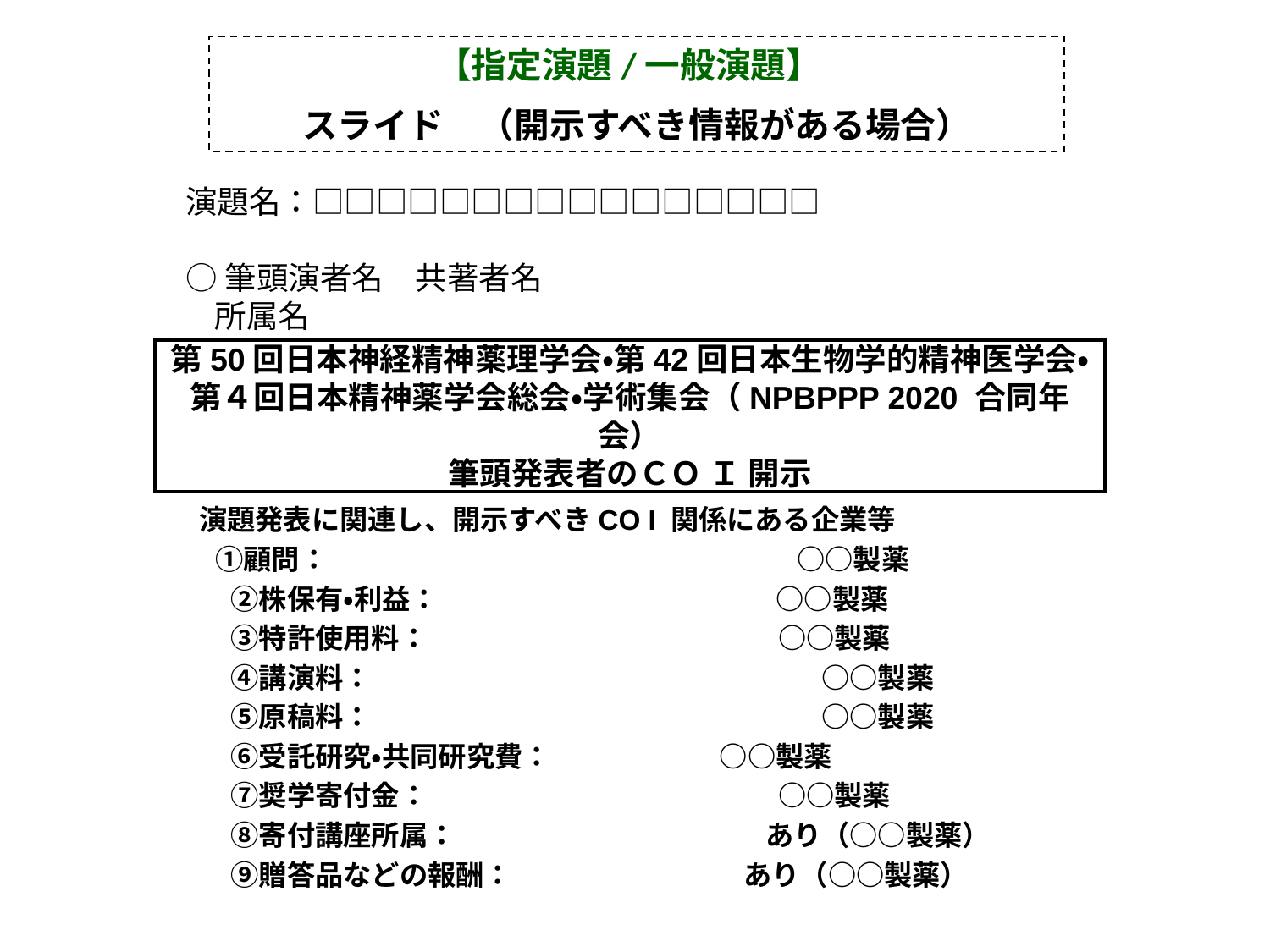

【指定演題/一般演題】
スライド　（開示すべき情報がある場合）
演題名：□□□□□□□□□□□□□□□□

○筆頭演者名　共著者名
   所属名

第50回日本神経精神薬理学会・第42回日本生物学的精神医学会・第４回日本精神薬学会総会・学術集会（NPBPPP 2020 合同年会）
筆頭発表者のＣＯ Ｉ 開示
　演題発表に関連し、開示すべきCO I 関係にある企業等
　  ①顧問：　　　　　　　　 　　　　　　　　  ○○製薬
　　②株保有・利益：　　　　　　　　　　　　○○製薬
　　③特許使用料：　　　　　　　　　　　　  ○○製薬
　　④講演料：　　　　　　　　　　　　　　　　○○製薬
　　⑤原稿料：　　　　　　　　　　　　　　　　○○製薬
　　⑥受託研究・共同研究費：　　　　　　○○製薬
　　⑦奨学寄付金：　 　　　　　　　　　　　 ○○製薬
　　⑧寄付講座所属：　　　　　　　　　　　あり（○○製薬）
　　⑨贈答品などの報酬：　　　　　　　　 あり（○○製薬）